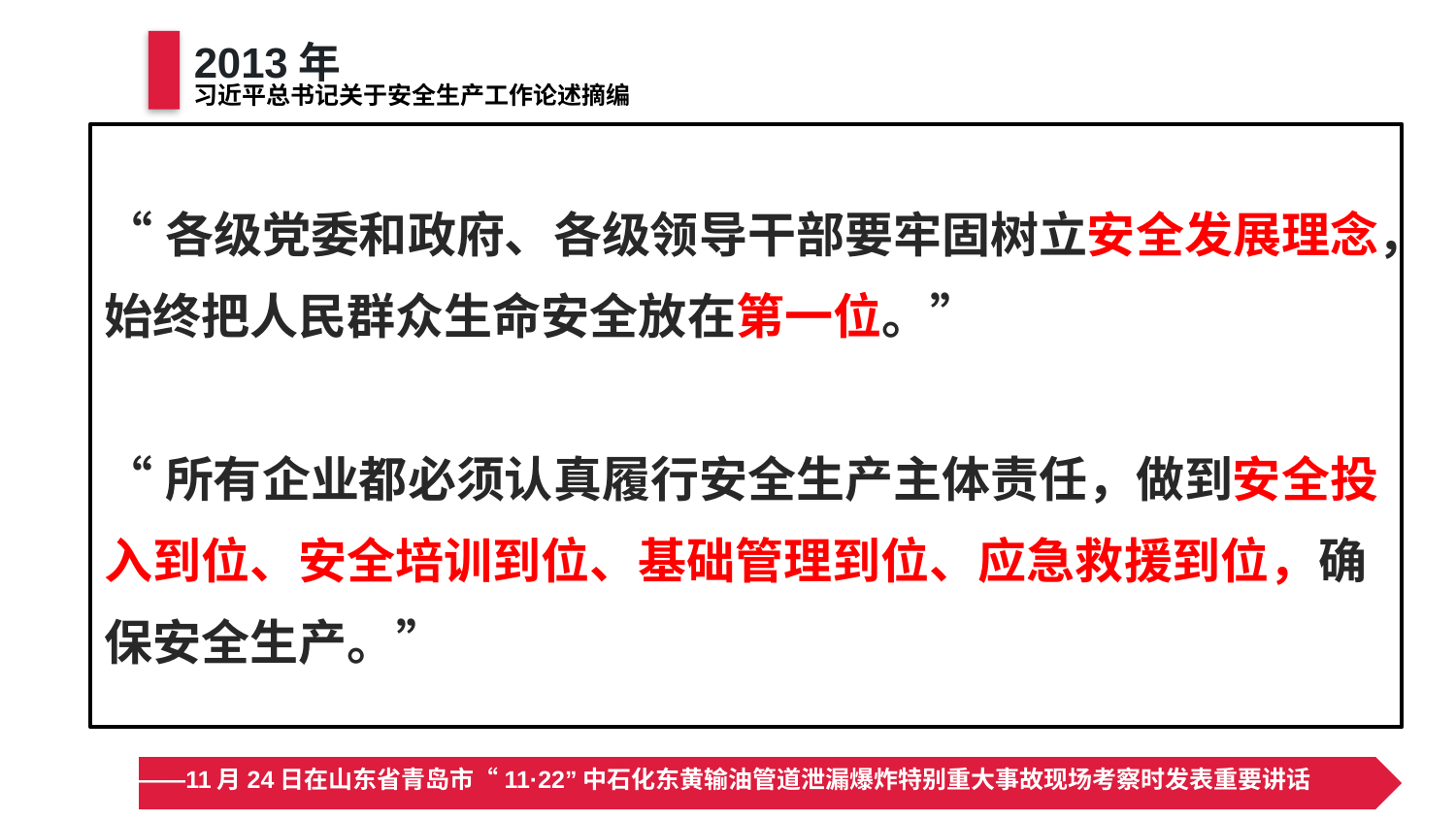

2013年

习近平总书记关于安全生产工作论述摘编
“各级党委和政府、各级领导干部要牢固树立安全发展理念，始终把人民群众生命安全放在第一位。”

“所有企业都必须认真履行安全生产主体责任，做到安全投入到位、安全培训到位、基础管理到位、应急救援到位，确保安全生产。”

——11月24日在山东省青岛市“11·22”中石化东黄输油管道泄漏爆炸特别重大事故现场考察时发表重要讲话